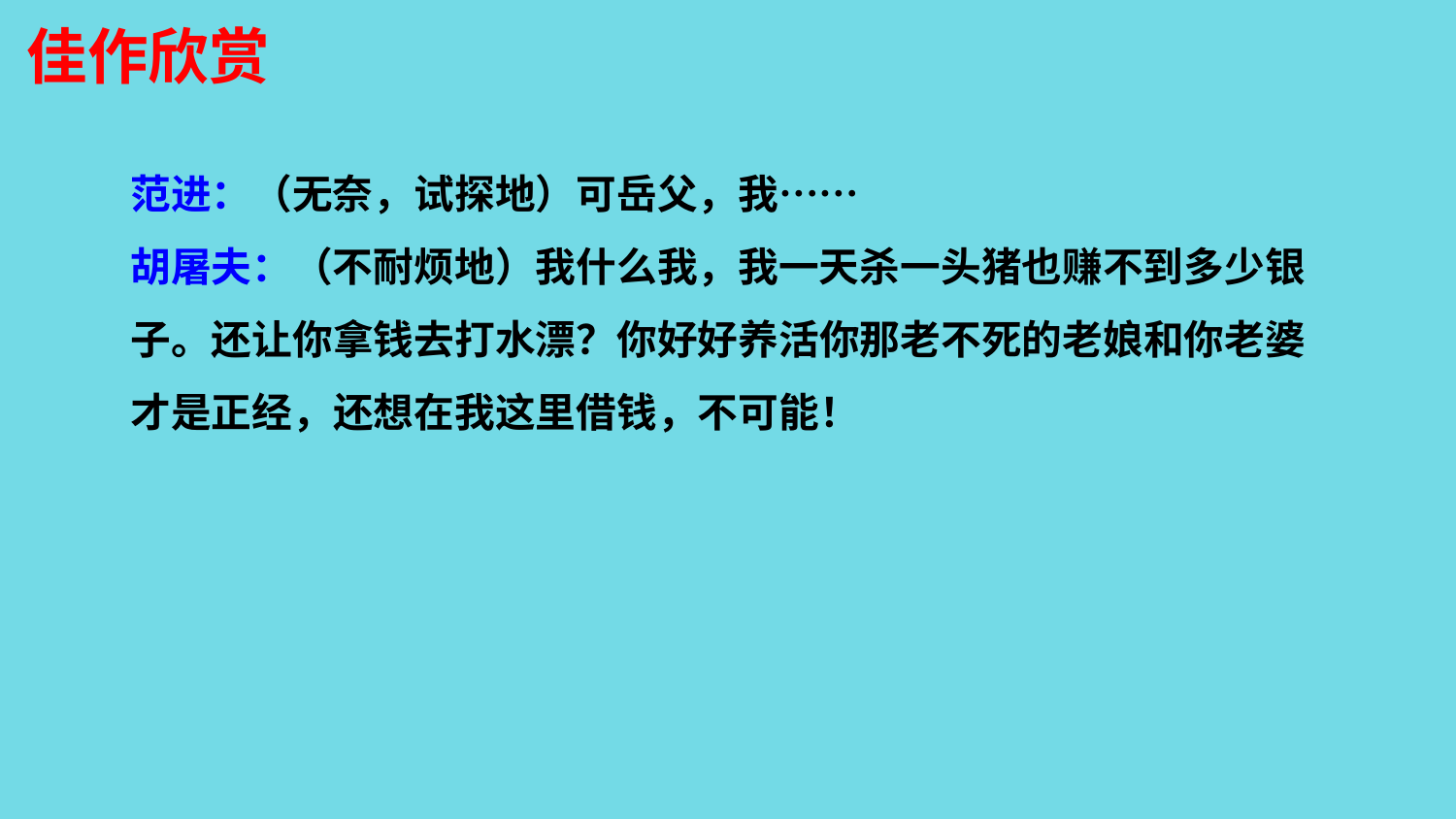

佳作欣赏
范进：（无奈，试探地）可岳父，我……
胡屠夫：（不耐烦地）我什么我，我一天杀一头猪也赚不到多少银子。还让你拿钱去打水漂？你好好养活你那老不死的老娘和你老婆才是正经，还想在我这里借钱，不可能！